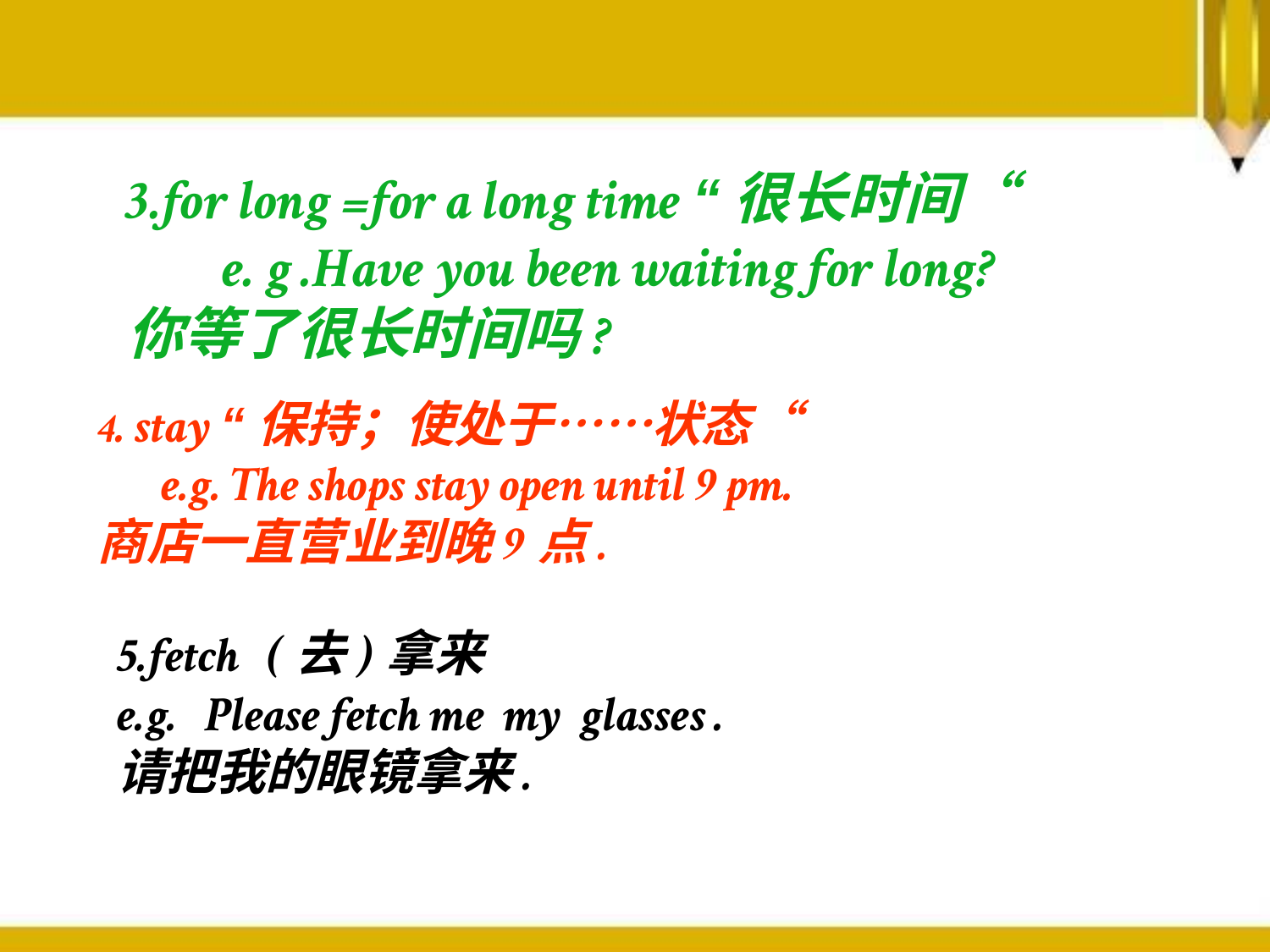

3.for long =for a long time “很长时间“
         e. g .Have you been waiting for long?
你等了很长时间吗?
4. stay “保持；使处于……状态“
       e.g. The shops stay open until 9 pm.
商店一直营业到晚9点.
5.fetch   (去)拿来
e.g.   Please fetch me  my  glasses .
请把我的眼镜拿来.